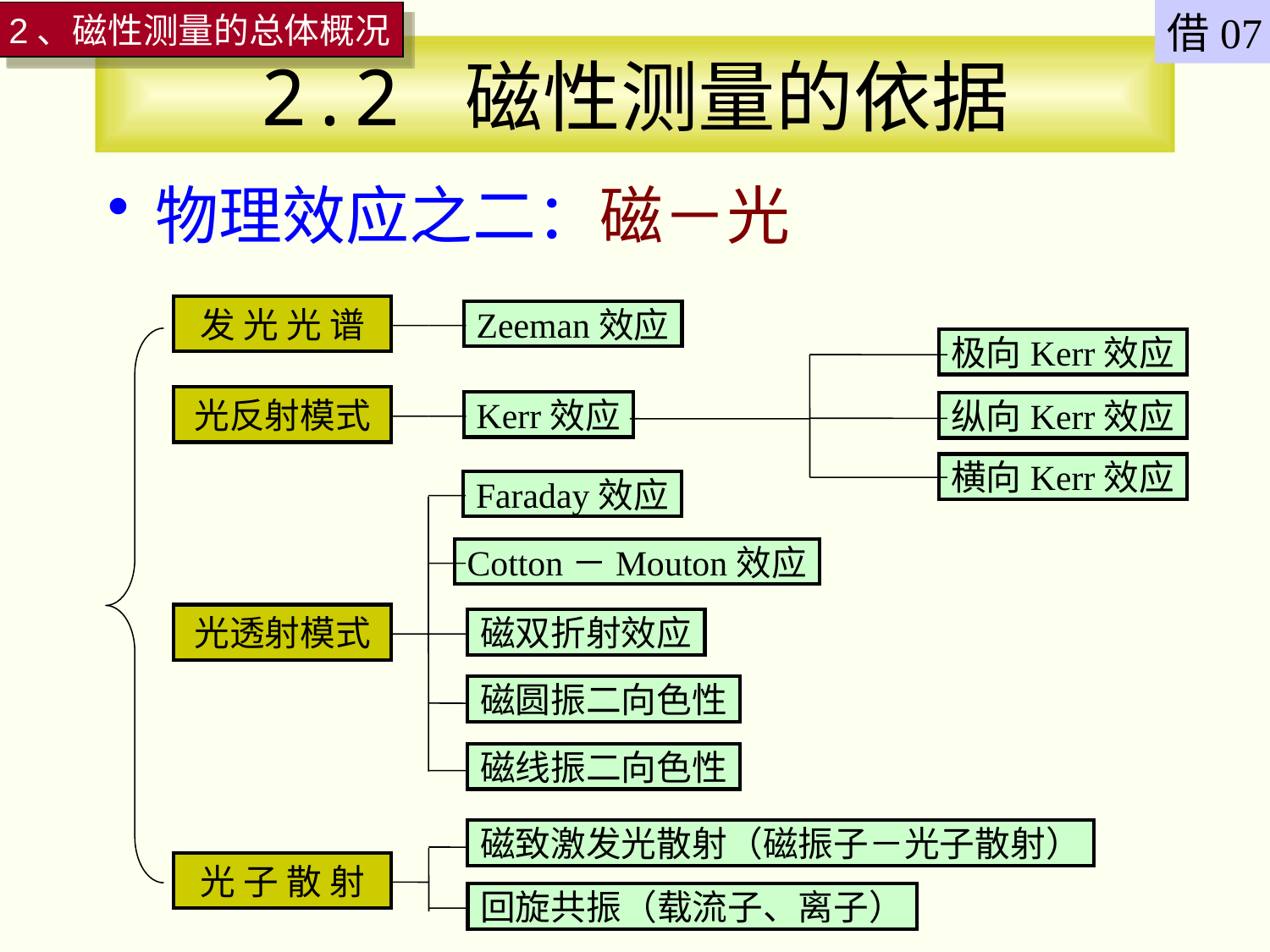

借07
2、磁性测量的总体概况
# 2.2 磁性测量的依据
物理效应之二：磁－光
发 光 光 谱
光反射模式
光透射模式
光 子 散 射
Zeeman效应

极向Kerr效应
纵向Kerr效应
横向Kerr效应

Kerr效应

Faraday效应

Cotton－Mouton效应

磁双折射效应

磁圆振二向色性

磁线振二向色性

磁致激发光散射（磁振子－光子散射）

回旋共振（载流子、离子）